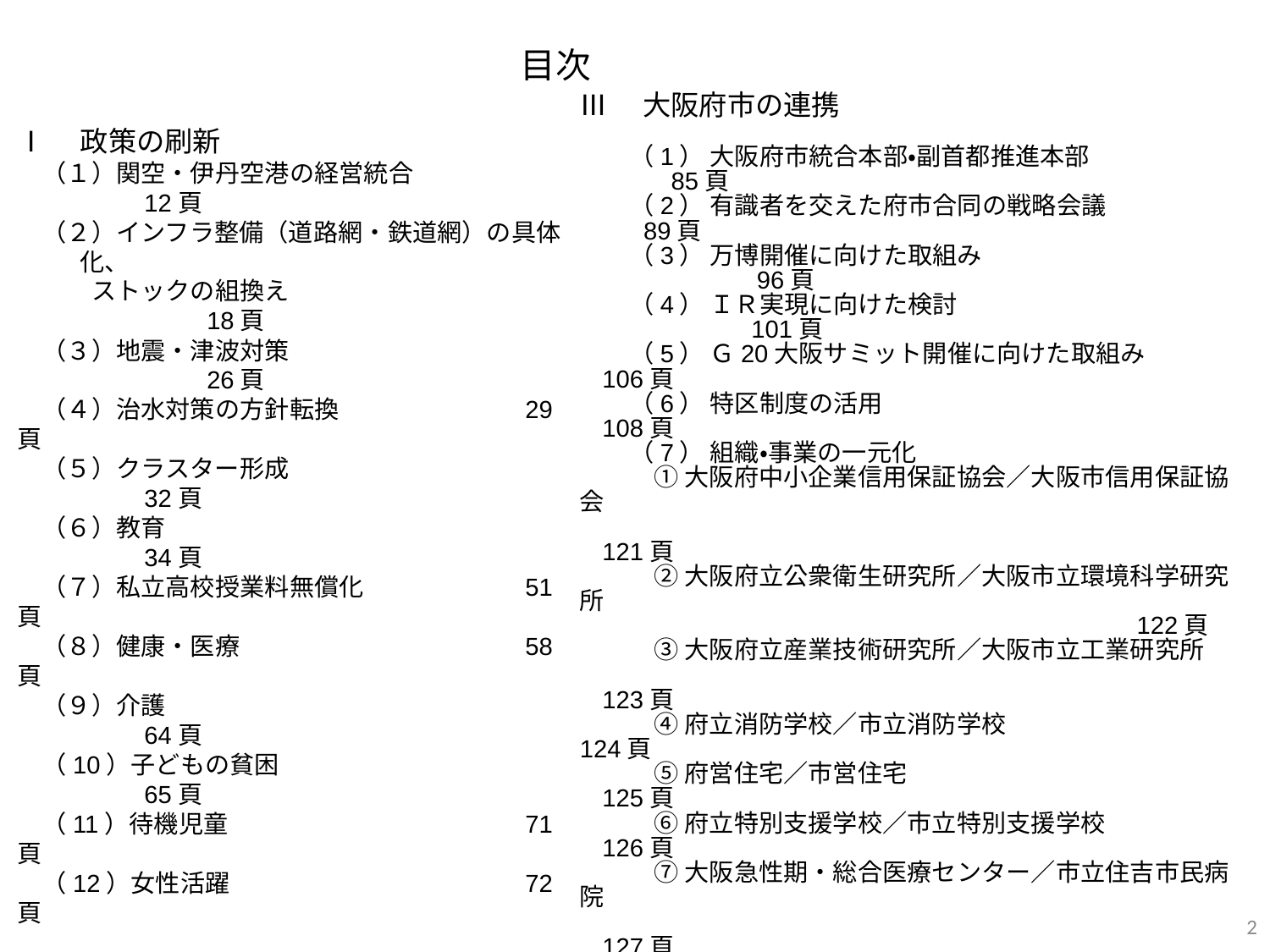

目次
Ⅲ　大阪府市の連携

　　（1） 大阪府市統合本部・副首都推進本部	　　　  85頁
　　（2） 有識者を交えた府市合同の戦略会議	　      89頁
　　（3） 万博開催に向けた取組み　　　　　　　　　　	        96頁
　　（4） ＩＲ実現に向けた検討　　　　　　　　　　　　　	       101頁
　　（5） Ｇ20大阪サミット開催に向けた取組み	       106頁
　　（6） 特区制度の活用　　　　	　　　　　	       108頁
　　（7） 組織・事業の一元化
　　　① 大阪府中小企業信用保証協会／大阪市信用保証協会
 　　　	　　　　　　			       121頁
　　　② 大阪府立公衆衛生研究所／大阪市立環境科学研究所
				       122頁
　　　③ 大阪府立産業技術研究所／大阪市立工業研究所
			　　　　　　	       123頁
　　　④ 府立消防学校／市立消防学校　　　　　　        124頁
　　　⑤ 府営住宅／市営住宅　　　　　　　　　　　　	       125頁
　　　⑥ 府立特別支援学校／市立特別支援学校	       126頁
　　　⑦ 大阪急性期・総合医療センター／市立住吉市民病院
　　			　　　　　　	       127頁
　　　⑧ 大阪府立大学／大阪市立大学　　　　　  	       128頁
　　　⑨ 大阪産業振興機構／大阪市都市型産業振興センター
			　　　　　　	       129頁
　　　⑩ 府営港湾／市営港湾	　　　　　　	       130頁
　　　⑪ 府立高校／市立高校		       131頁
　　　⑫ 大阪観光局の設置　　　　　　　　　　　　　　       132頁
　　（8） その他事業連携
　　　① 都市魅力に関するイベントの開催　　　　         133頁
　　　② 大阪府市文化振興会議・アーツカウンシル部会の設置
　　　　　　　　　　　　　　　　　　　　　　　　　　　　　　　        135頁
　　　③ 大阪府立中之島図書館・大阪市中央公会堂の連携
　				        136頁

Ⅰ　政策の刷新
　（１）関空・伊丹空港の経営統合		12頁
　（２）インフラ整備（道路網・鉄道網）の具体化、
　　　ストックの組換え			18頁
　（３）地震・津波対策			26頁
　（４）治水対策の方針転換		29頁
　（５）クラスター形成		　　　	32頁
　（６）教育				34頁
　（７）私立高校授業料無償化		51頁
　（８）健康・医療			58頁
　（９）介護				64頁
　（10）子どもの貧困			65頁
　（11）待機児童			71頁
　（12）女性活躍			72頁

Ⅱ　公民連携／経営形態の見直し
　（１）公民連携の推進　　　　　　　　　　　　　　　　　74頁
　（２）独立行政法人化		　　　　　　　　76頁
　（３）水道事業、下水道事業の見直し　　　　　　　 80頁

2